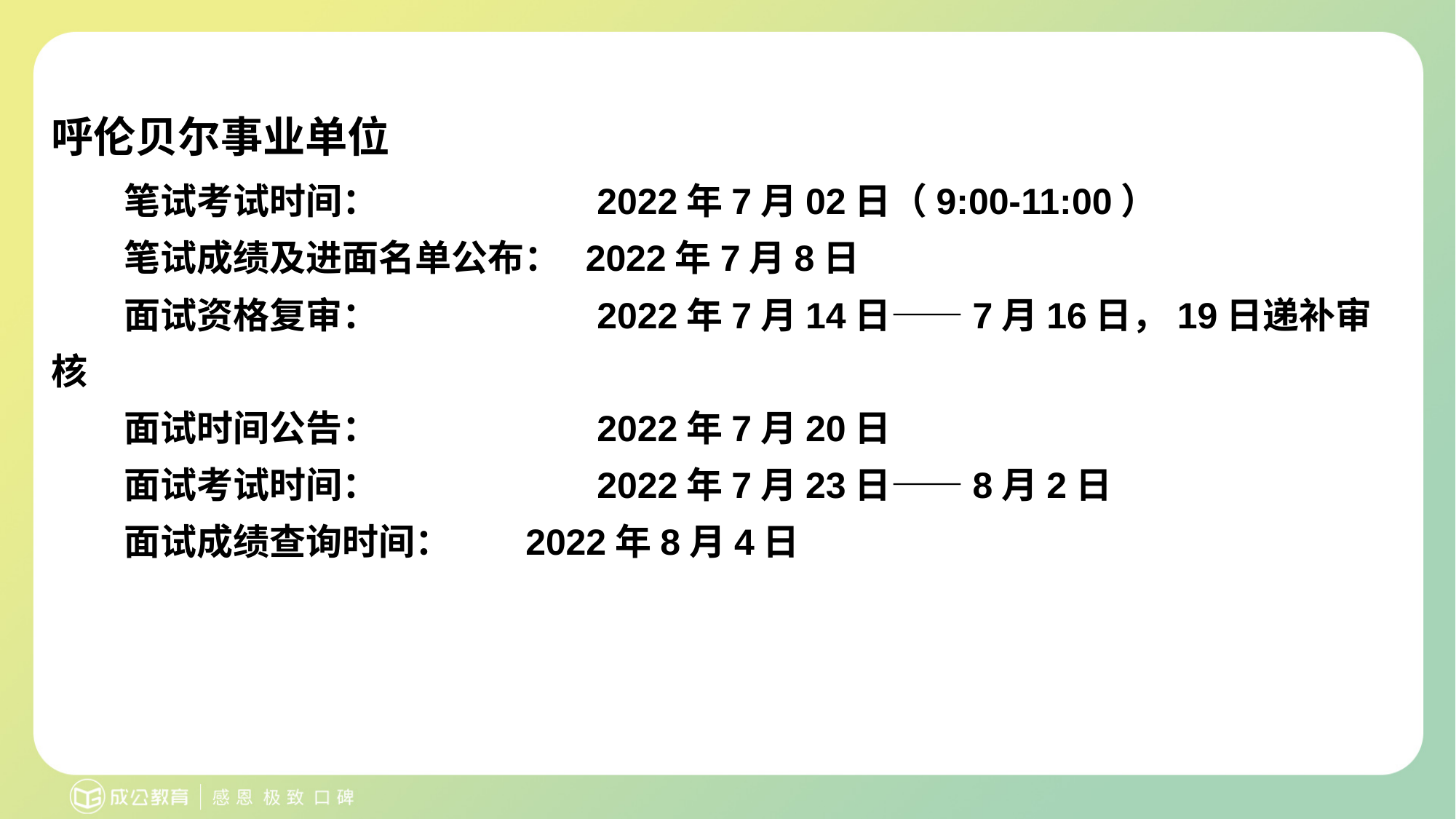

# 呼伦贝尔事业单位
笔试考试时间：		2022年7月02日（9:00-11:00）
笔试成绩及进面名单公布：  2022年7月8日
面试资格复审：		2022年7月14日——7月16日，19日递补审核
面试时间公告：		2022年7月20日
面试考试时间：		2022年7月23日——8月2日
面试成绩查询时间：        2022年8月4日